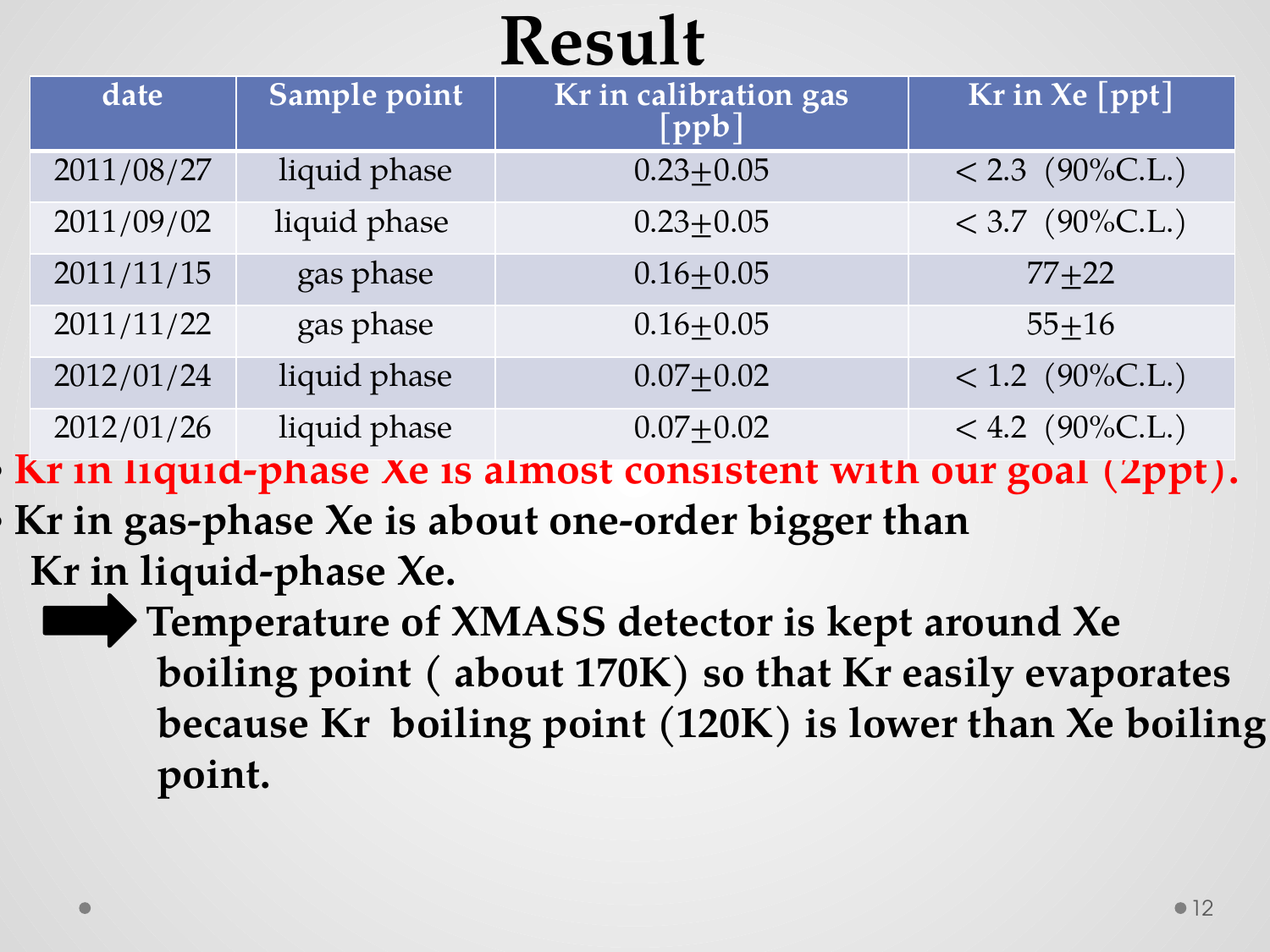

Result
| date | Sample point | Kr in calibration gas [ppb] | Kr in Xe [ppt] |
| --- | --- | --- | --- |
| 2011/08/27 | liquid phase | 0.23±0.05 | < 2.3 (90%C.L.) |
| 2011/09/02 | liquid phase | 0.23±0.05 | < 3.7 (90%C.L.) |
| 2011/11/15 | gas phase | 0.16±0.05 | 77±22 |
| 2011/11/22 | gas phase | 0.16±0.05 | 55±16 |
| 2012/01/24 | liquid phase | 0.07±0.02 | < 1.2 (90%C.L.) |
| 2012/01/26 | liquid phase | 0.07±0.02 | < 4.2 (90%C.L.) |
・Kr in liquid-phase Xe is almost consistent with our goal (2ppt).
・Kr in gas-phase Xe is about one-order bigger than
    Kr in liquid-phase Xe.
               Temperature of XMASS detector is kept around Xe
                boiling point ( about 170K) so that Kr easily evaporates
                because Kr  boiling point (120K) is lower than Xe boiling
                point.

12